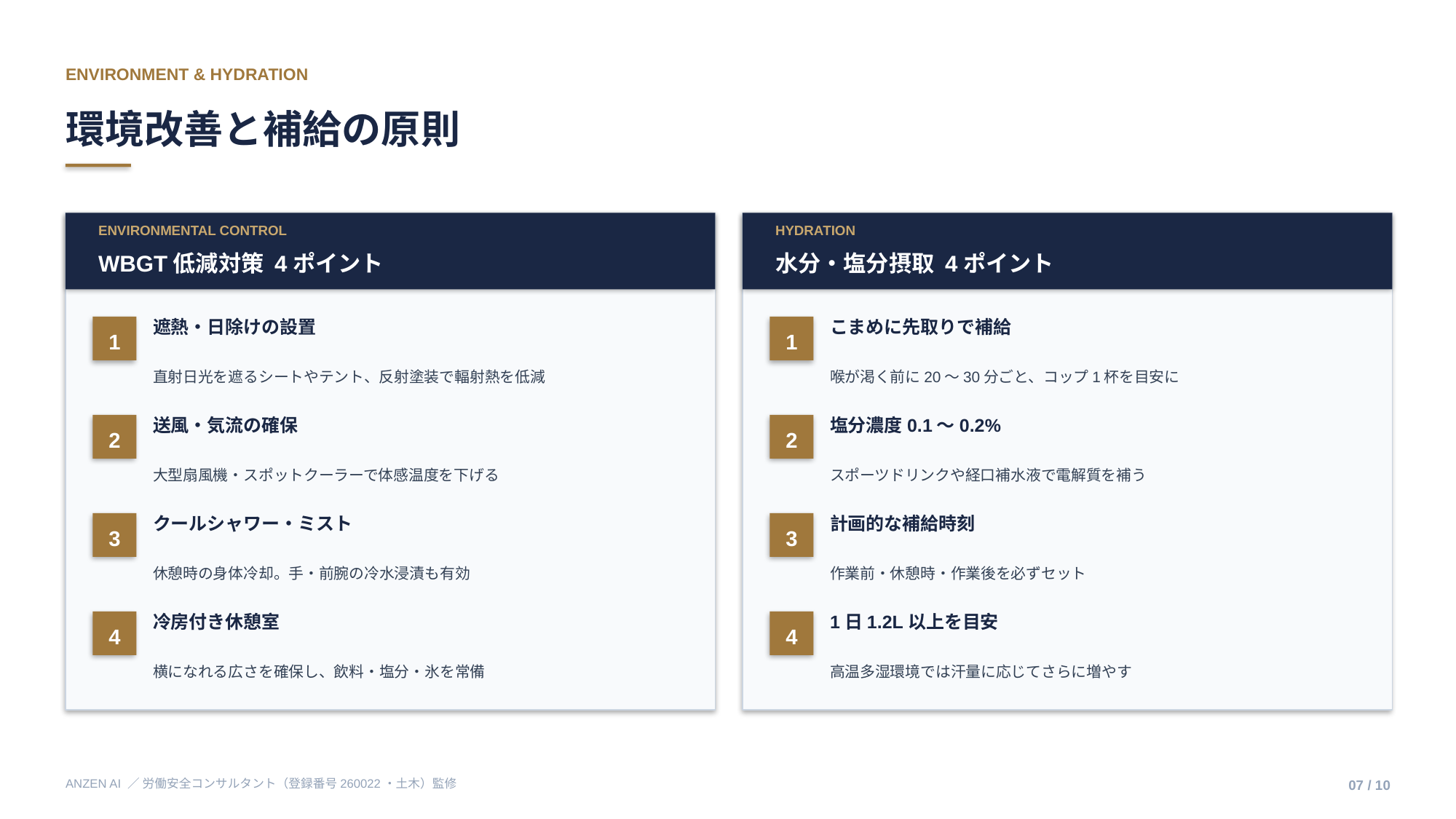

ENVIRONMENT & HYDRATION
環境改善と補給の原則

ENVIRONMENTAL CONTROL
HYDRATION
WBGT低減対策 4ポイント
水分・塩分摂取 4ポイント
遮熱・日除けの設置
こまめに先取りで補給

1

1
直射日光を遮るシートやテント、反射塗装で輻射熱を低減
喉が渇く前に20〜30分ごと、コップ1杯を目安に
送風・気流の確保
塩分濃度0.1〜0.2%

2

2
大型扇風機・スポットクーラーで体感温度を下げる
スポーツドリンクや経口補水液で電解質を補う
クールシャワー・ミスト
計画的な補給時刻

3

3
休憩時の身体冷却。手・前腕の冷水浸漬も有効
作業前・休憩時・作業後を必ずセット
冷房付き休憩室
1日1.2L以上を目安

4

4
横になれる広さを確保し、飲料・塩分・氷を常備
高温多湿環境では汗量に応じてさらに増やす
ANZEN AI ／ 労働安全コンサルタント（登録番号260022・土木）監修
07 / 10